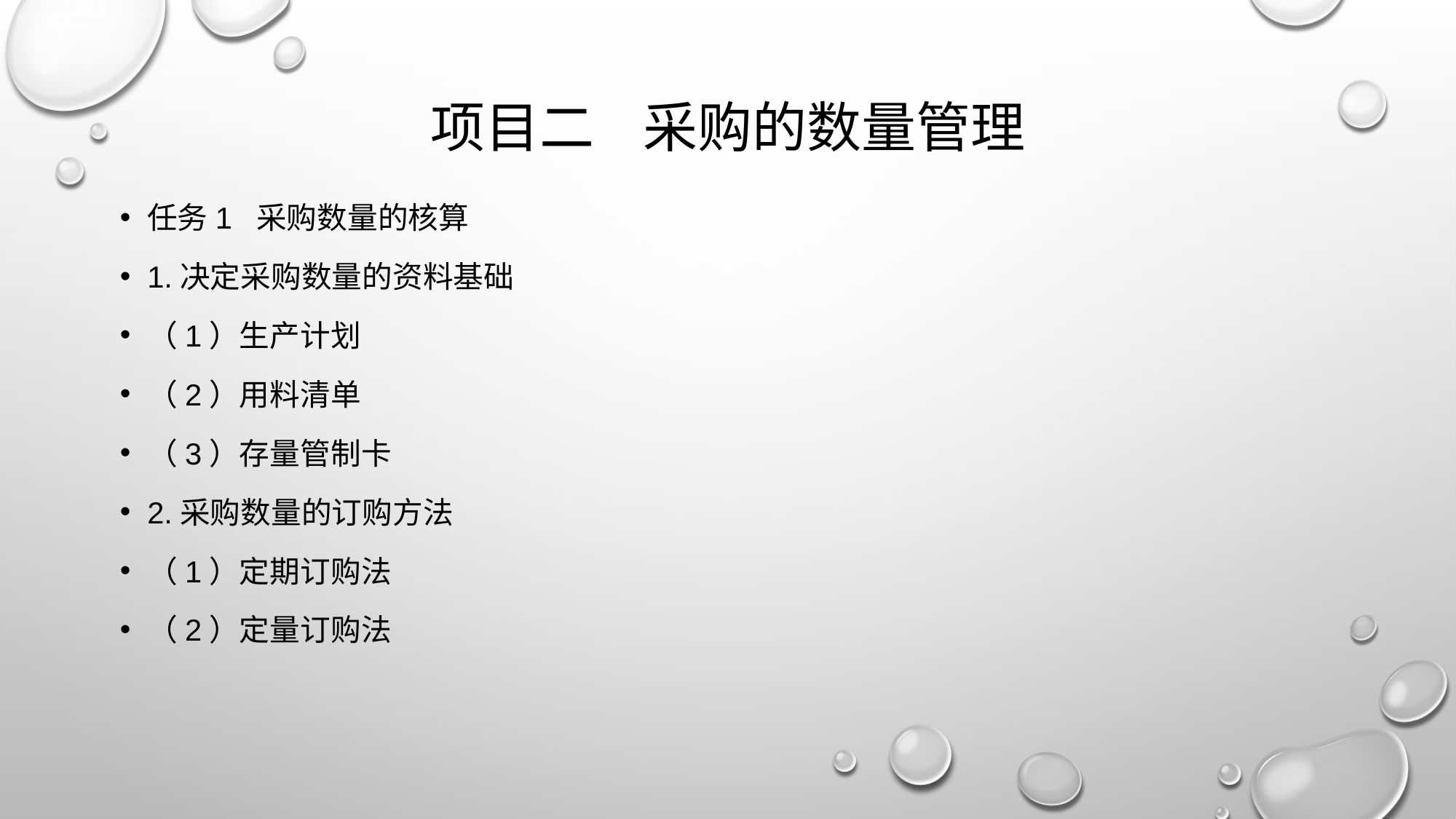

# 项目二    采购的数量管理
任务1  采购数量的核算
1.决定采购数量的资料基础
（1）生产计划
（2）用料清单
（3）存量管制卡
2.采购数量的订购方法
（1）定期订购法
（2）定量订购法